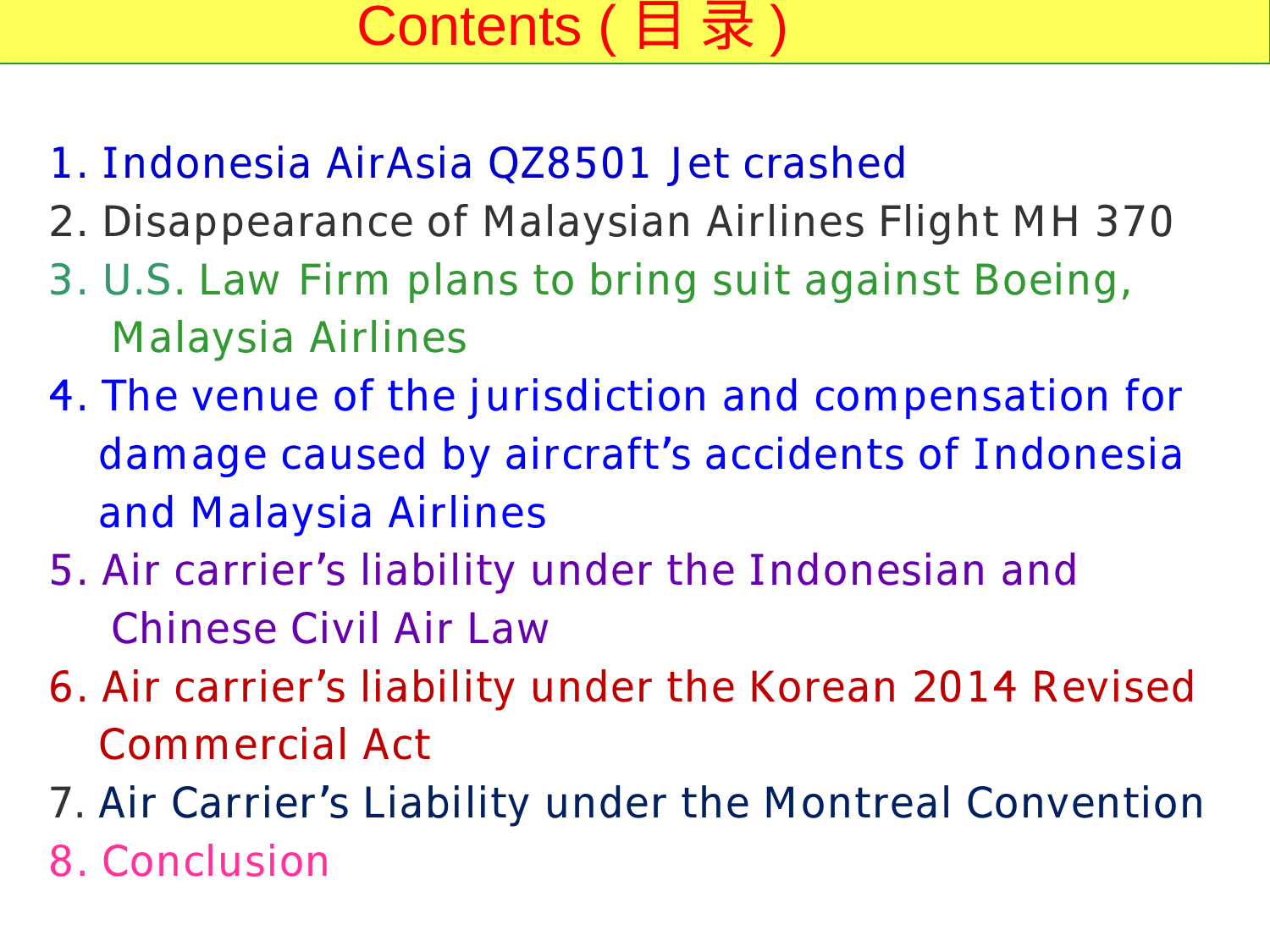

Contents (目 录)

   1. Indonesia AirAsia QZ8501 Jet crashed
   2. Disappearance of Malaysian Airlines Flight MH 370
   3. U.S. Law Firm plans to bring suit against Boeing,
        Malaysia Airlines
   4. The venue of the jurisdiction and compensation for
       damage caused by aircraft’s accidents of Indonesia
       and Malaysia Airlines
   5. Air carrier’s liability under the Indonesian and
        Chinese Civil Air Law
   6. Air carrier’s liability under the Korean 2014 Revised
       Commercial Act
   7. Air Carrier’s Liability under the Montreal Convention
   8. Conclusion

2